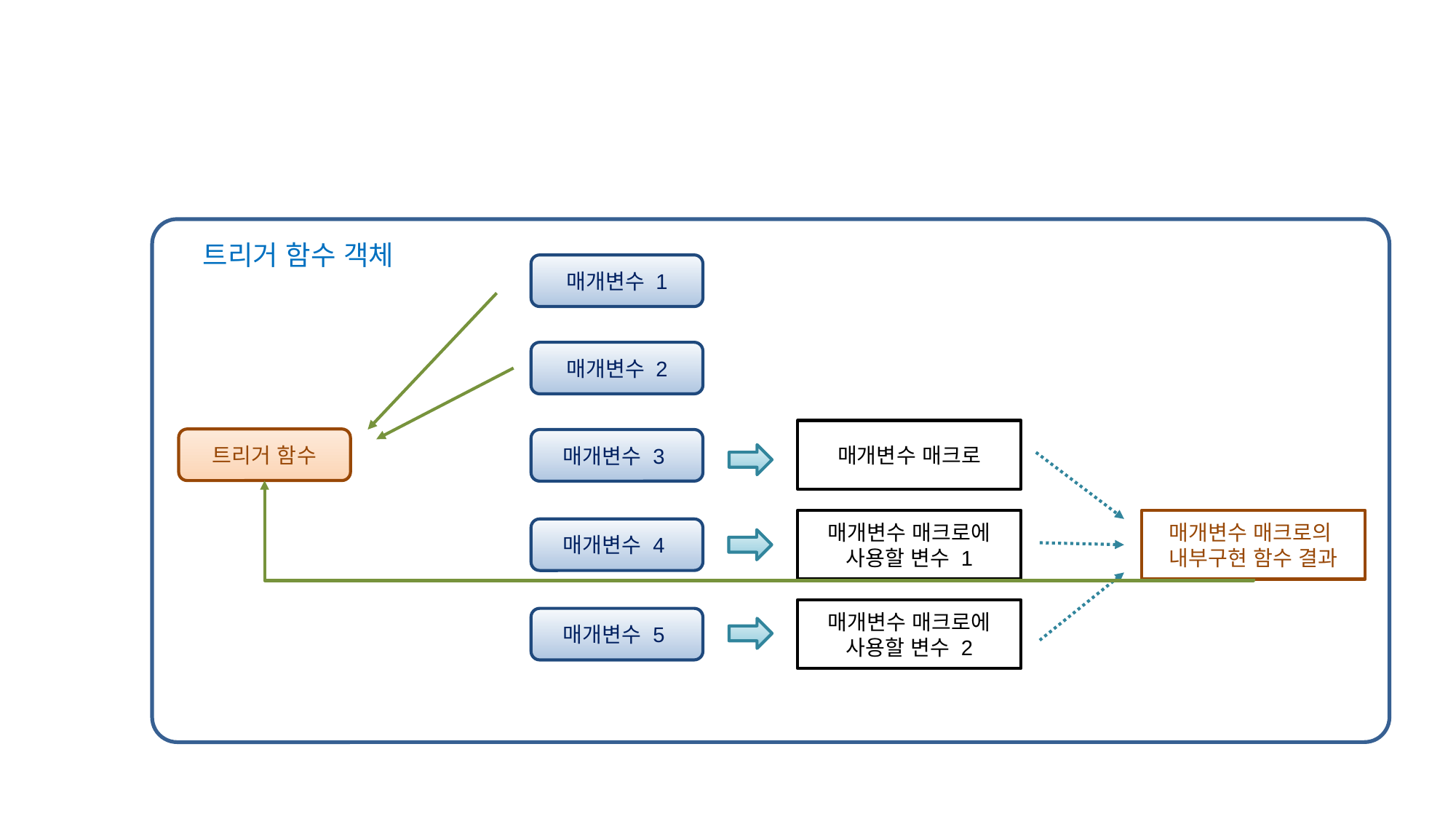

트리거 함수 객체
매개변수 1
매개변수 2
매개변수 매크로
트리거 함수
매개변수 3

매개변수 매크로에 사용할 변수 1
매개변수 매크로의
내부구현 함수 결과
매개변수 4

매개변수 매크로에 사용할 변수 2
매개변수 5